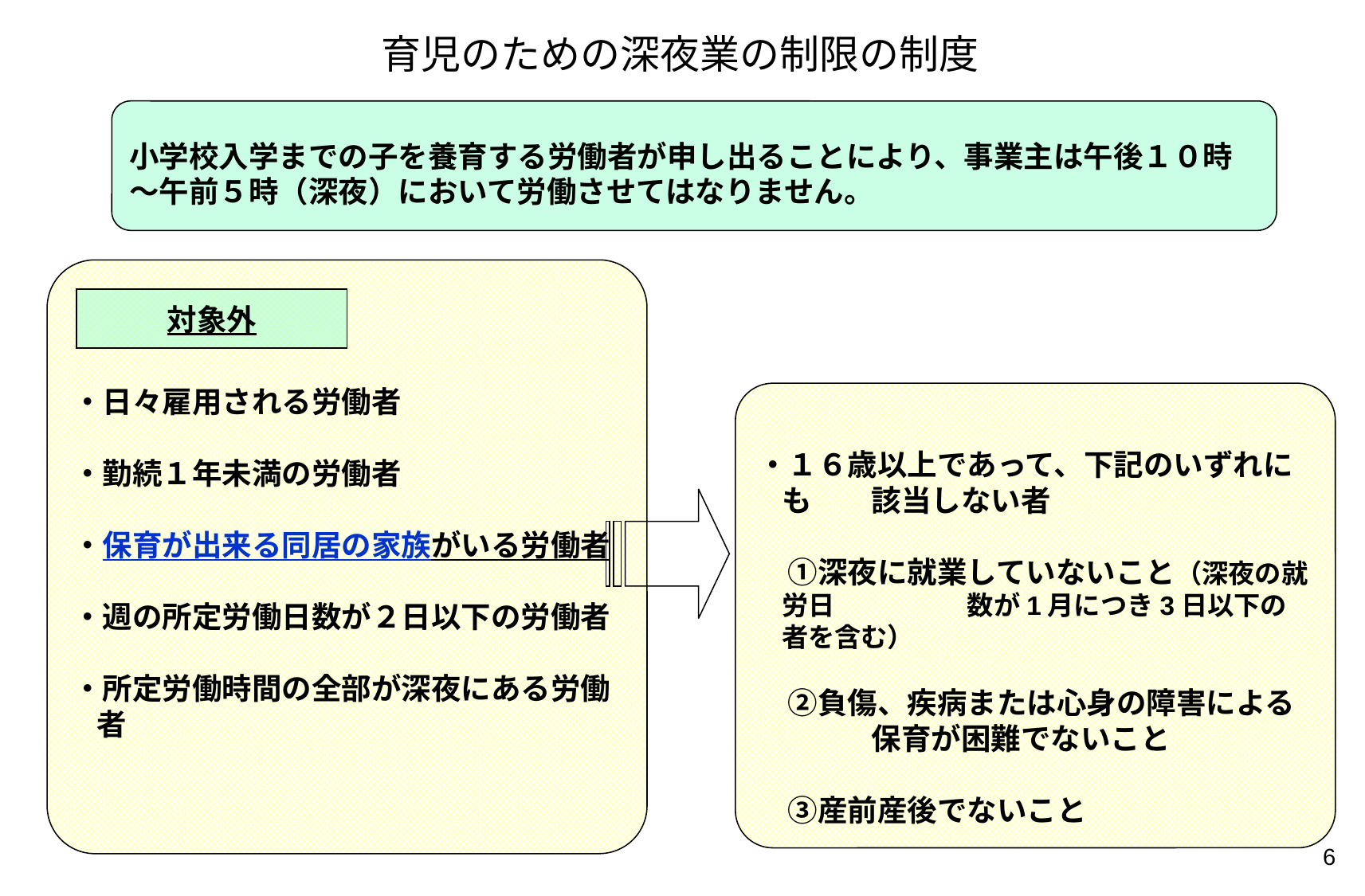

# 育児のための深夜業の制限の制度

小学校入学までの子を養育する労働者が申し出ることにより、事業主は午後１０時～午前５時（深夜）において労働させてはなりません。

・日々雇用される労働者

・勤続１年未満の労働者

・保育が出来る同居の家族がいる労働者

・週の所定労働日数が２日以下の労働者

・所定労働時間の全部が深夜にある労働者
対象外

・１６歳以上であって、下記のいずれにも　　該当しない者

　①深夜に就業していないこと（深夜の就労日　　　　　数が1月につき3日以下の者を含む）

　②負傷、疾病または心身の障害による　　　保育が困難でないこと

　③産前産後でないこと

6